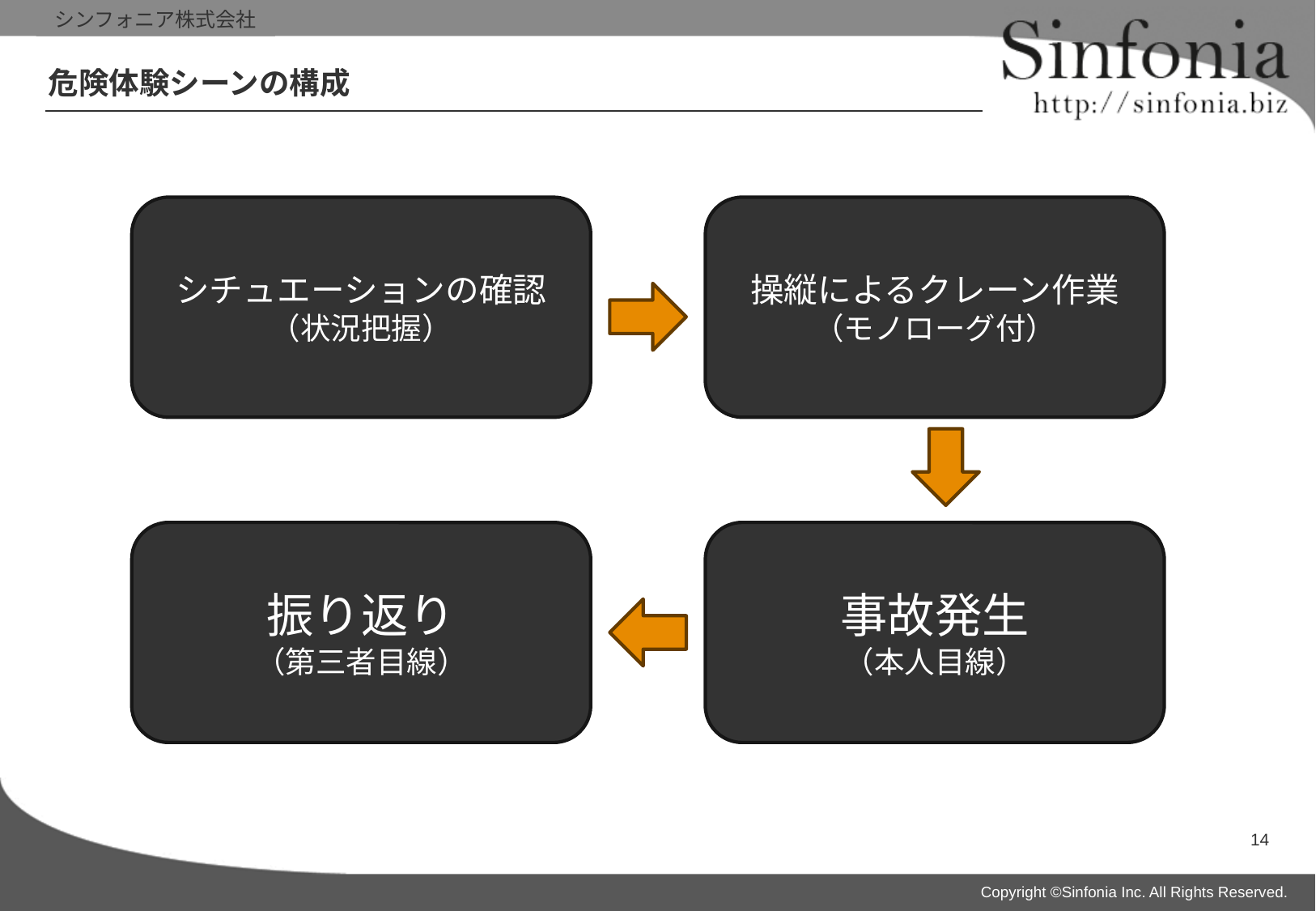

# 危険体験シーンの構成
シチュエーションの確認
（状況把握）
操縦によるクレーン作業
（モノローグ付）

振り返り
（第三者目線）
事故発生
（本人目線）

14